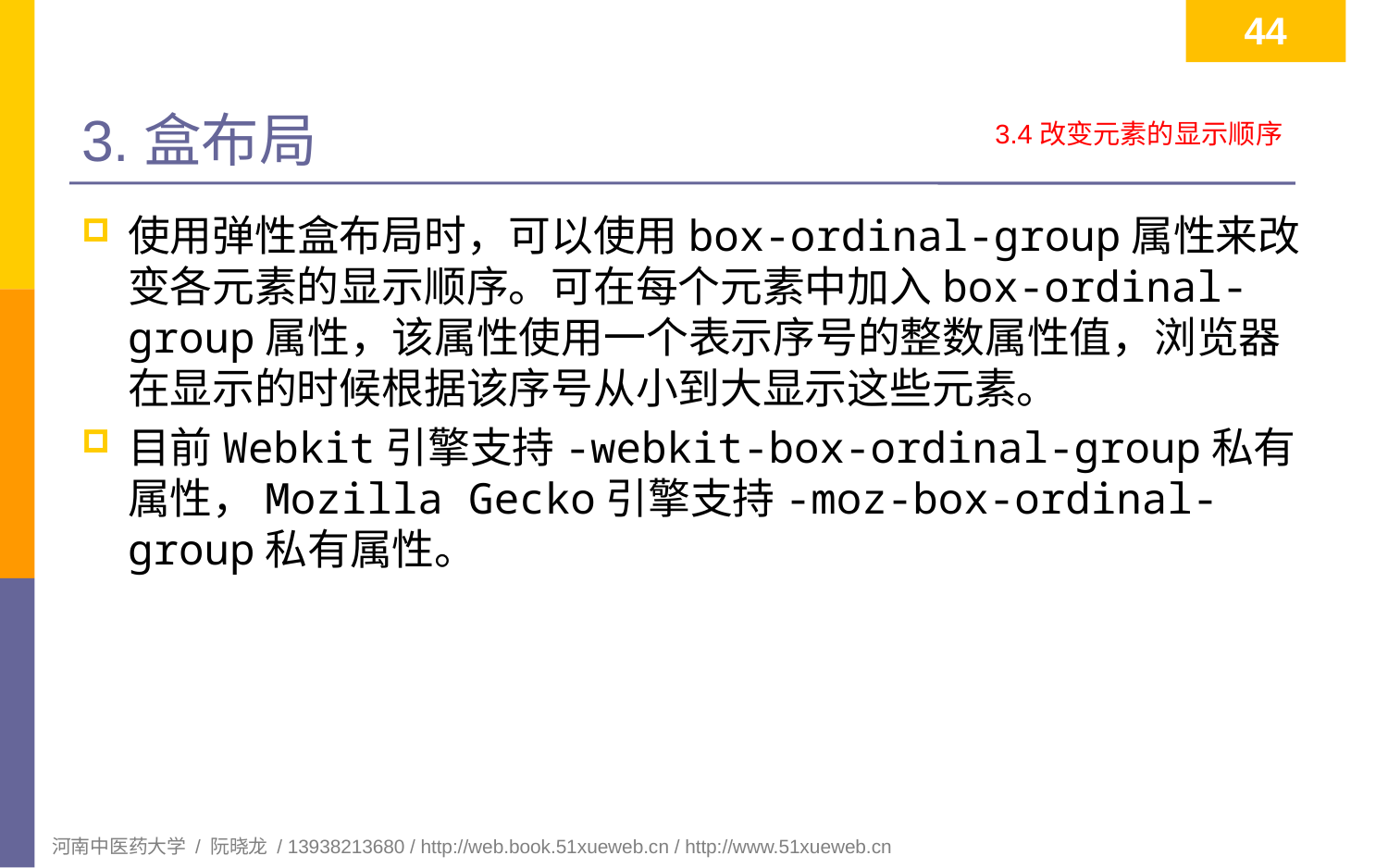

44
# 3.盒布局
3.4改变元素的显示顺序
使用弹性盒布局时，可以使用box-ordinal-group属性来改变各元素的显示顺序。可在每个元素中加入box-ordinal-group属性，该属性使用一个表示序号的整数属性值，浏览器在显示的时候根据该序号从小到大显示这些元素。
目前Webkit引擎支持-webkit-box-ordinal-group私有属性，Mozilla Gecko引擎支持-moz-box-ordinal-group私有属性。